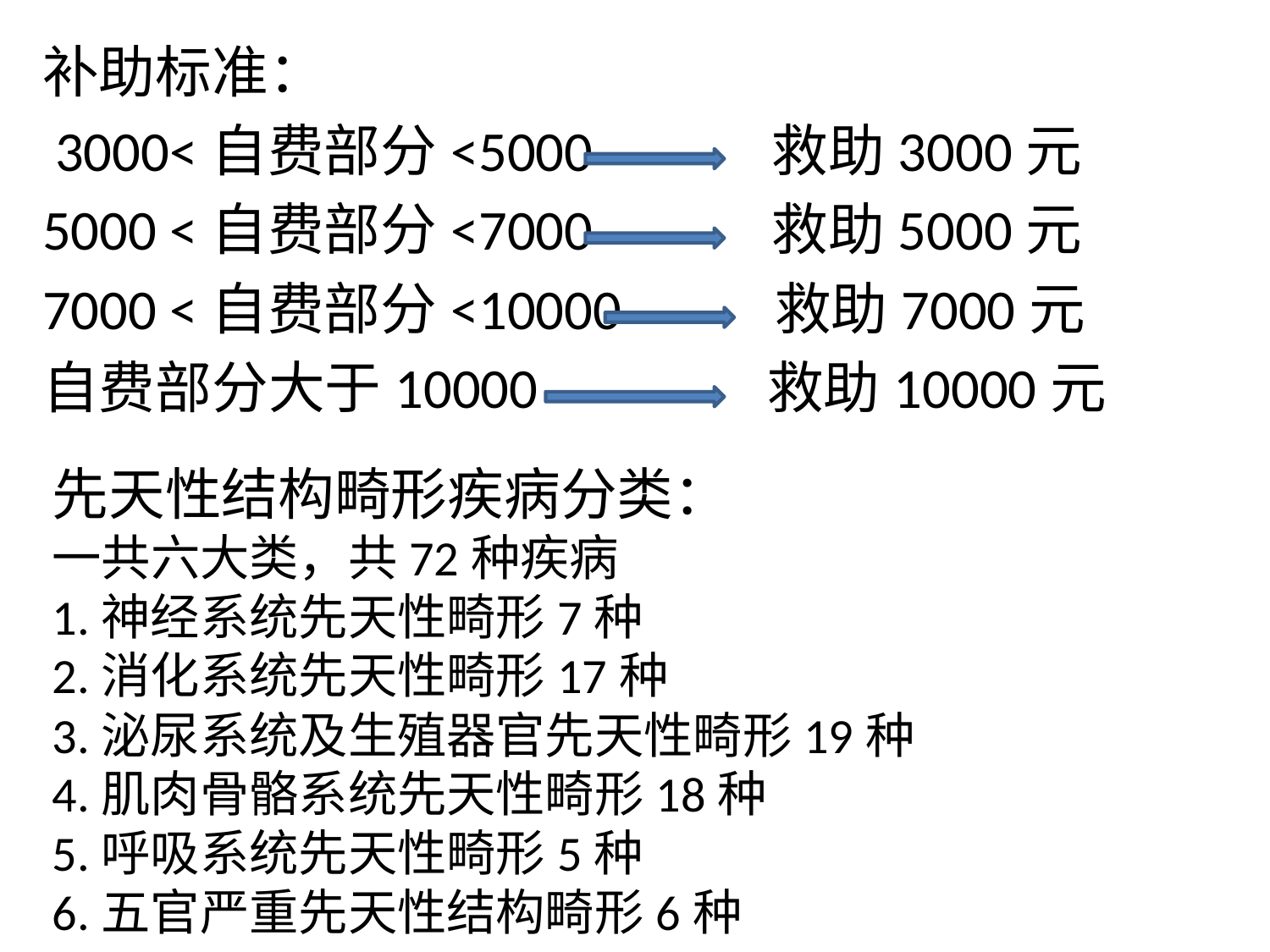

补助标准：
 3000<自费部分<5000             救助3000元
5000 <自费部分<7000             救助5000元
7000 <自费部分<10000           救助7000元
自费部分大于10000                 救助10000元
#

先天性结构畸形疾病分类：
一共六大类，共72种疾病
1.神经系统先天性畸形7种
2.消化系统先天性畸形17种
3.泌尿系统及生殖器官先天性畸形19种
4.肌肉骨骼系统先天性畸形18种
5.呼吸系统先天性畸形5种
6.五官严重先天性结构畸形6种